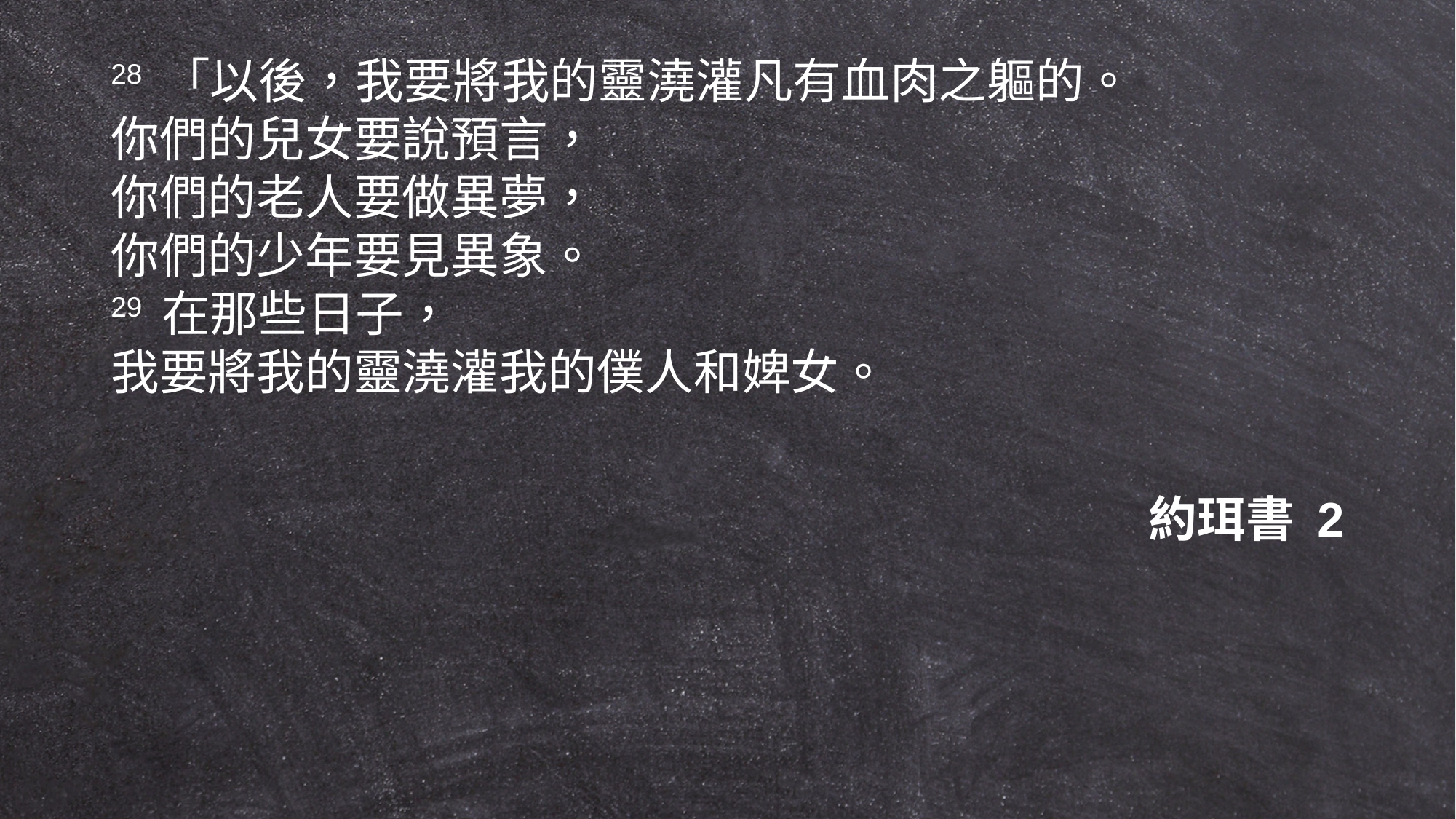

28 「以後，我要將我的靈澆灌凡有血肉之軀的。
你們的兒女要說預言，
你們的老人要做異夢，
你們的少年要見異象。
29 在那些日子，
我要將我的靈澆灌我的僕人和婢女。

約珥書 2